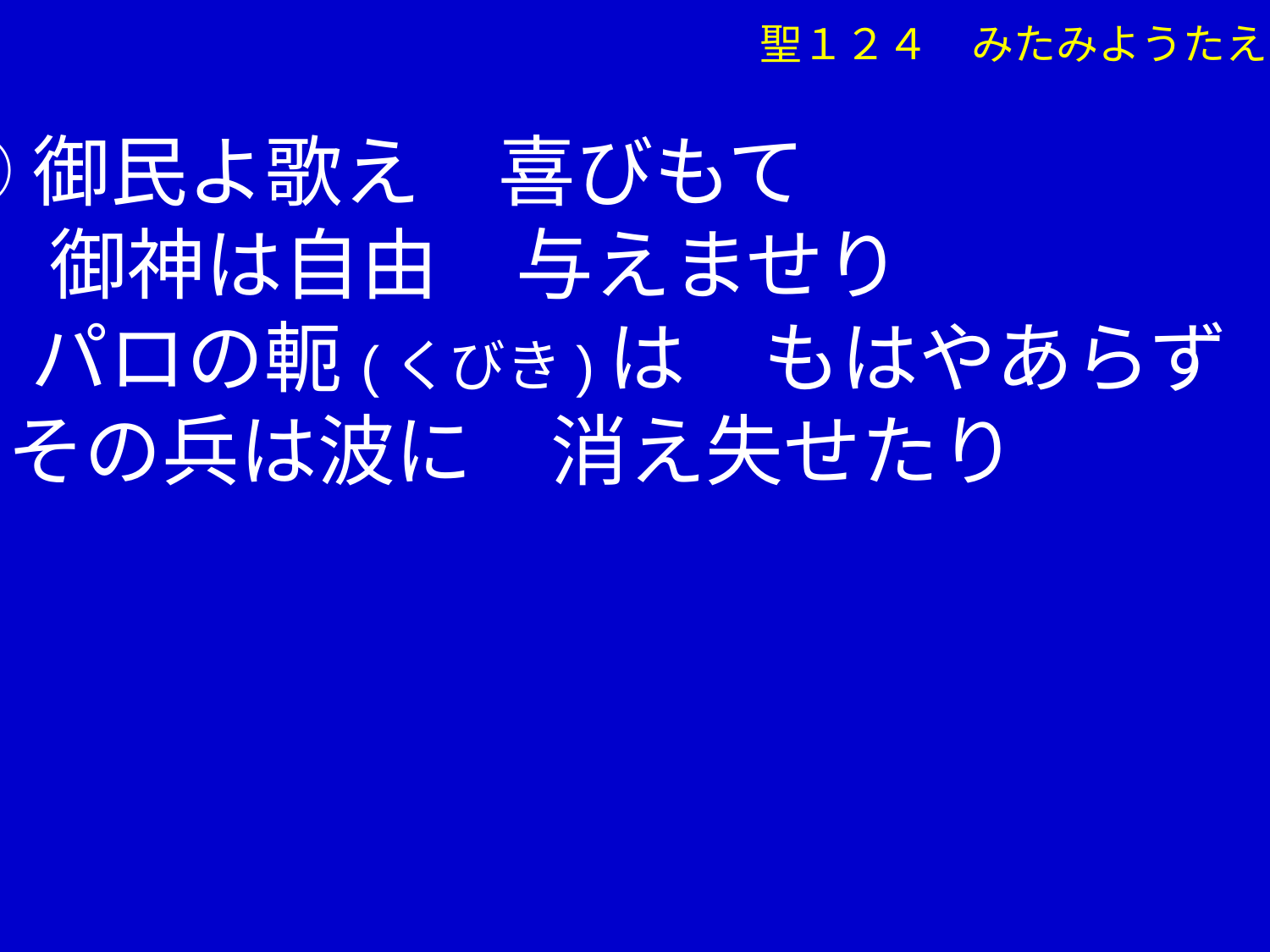

聖１２４　みたみようたえ
➀御民よ歌え　喜びもて
 　御神は自由　与えませり
　 パロの軛(くびき)は　もはやあらず
   その兵は波に　消え失せたり